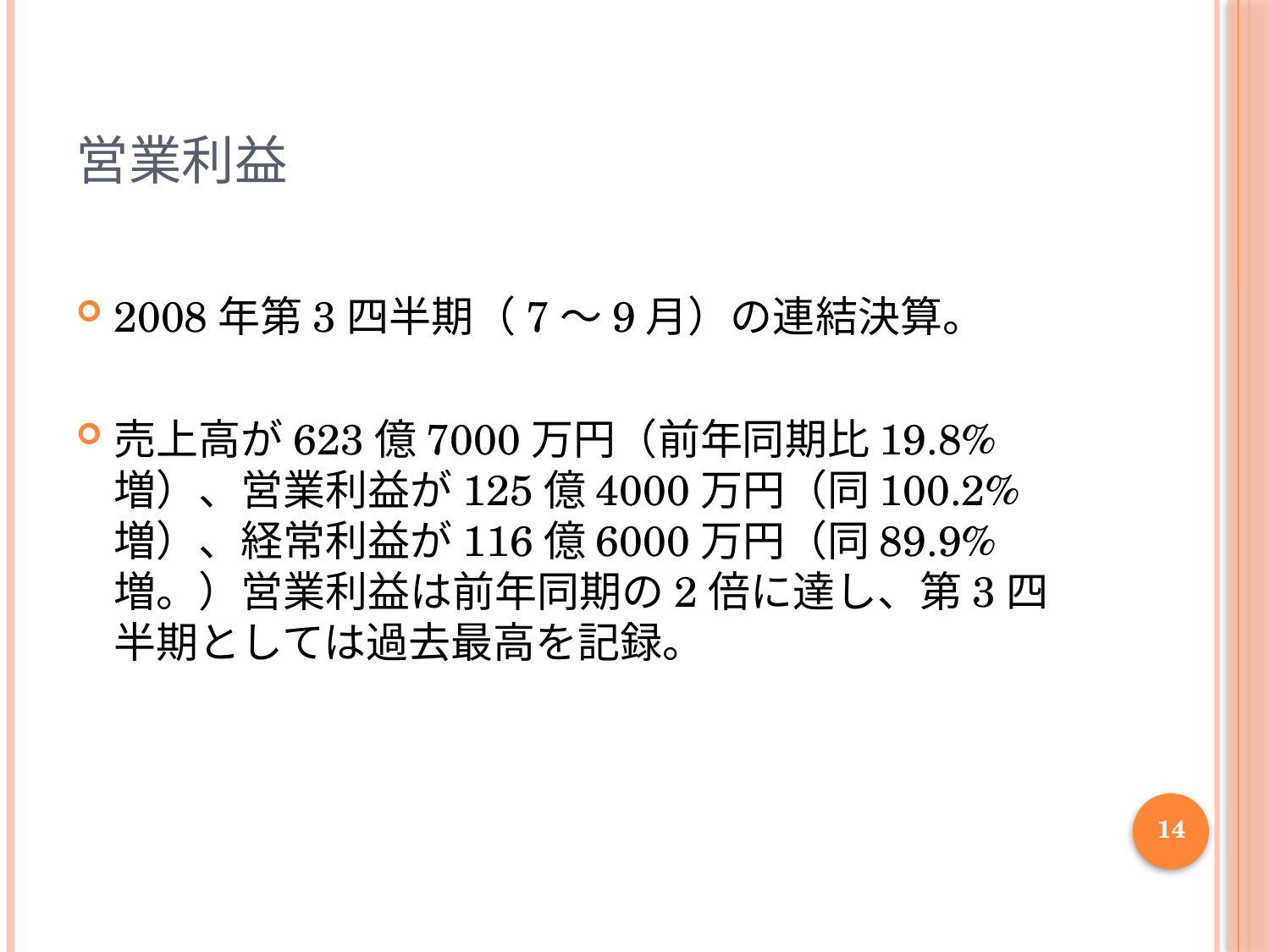

# 営業利益

2008年第3四半期（7～9月）の連結決算。

売上高が623億7000万円（前年同期比19.8%増）、営業利益が125億4000万円（同100.2%増）、経常利益が116億6000万円（同89.9%増。）営業利益は前年同期の2倍に達し、第3四半期としては過去最高を記録。
14